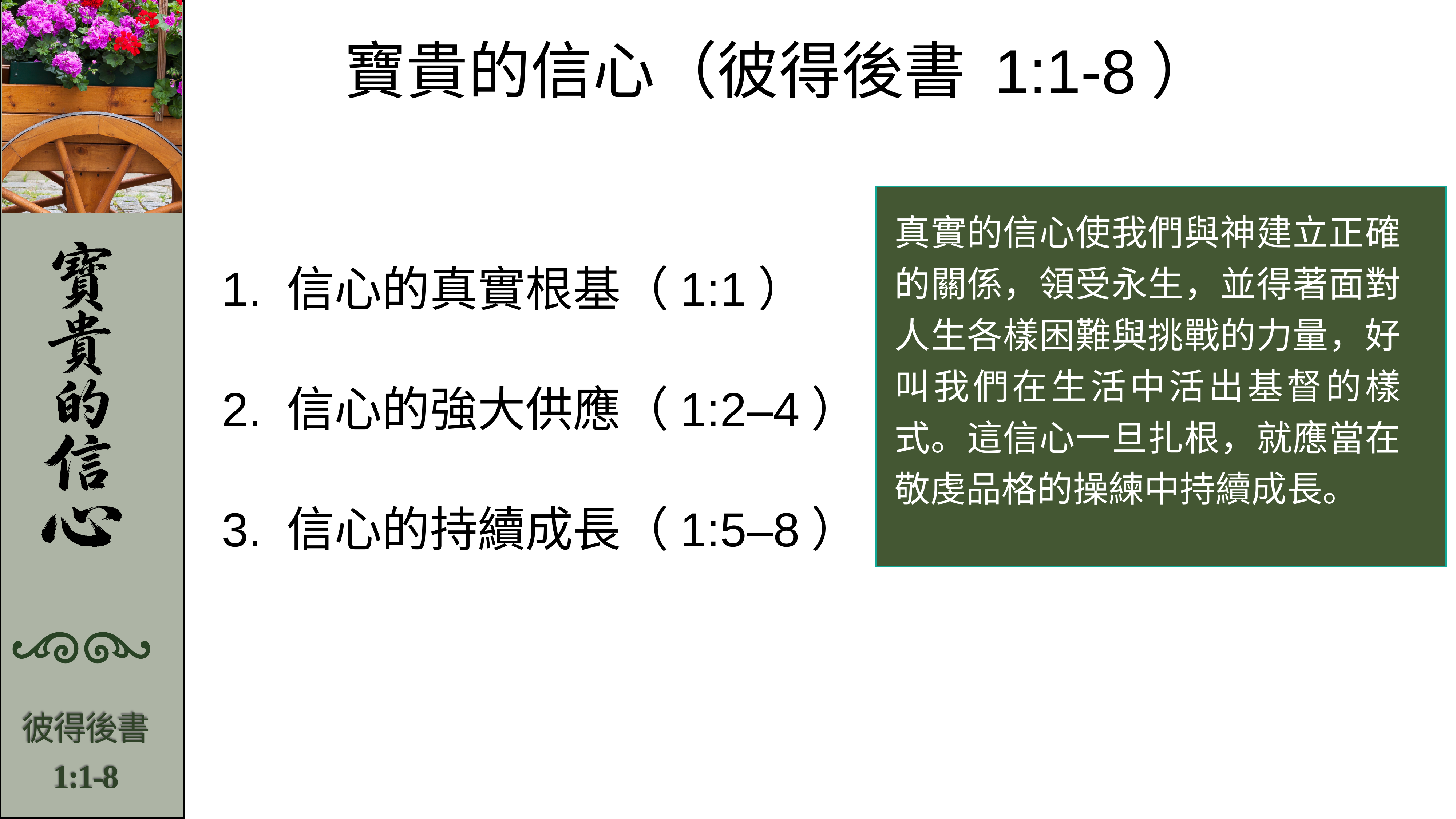

寶貴的信心（彼得後書 1:1-8）

1. 信心的真實根基（1:1）
2. 信心的強大供應（1:2–4）
3. 信心的持續成長（1:5–8）
真實的信心使我們與神建立正確的關係，領受永生，並得著面對人生各樣困難與挑戰的力量，好叫我們在生活中活出基督的樣式。這信心一旦扎根，就應當在敬虔品格的操練中持續成長。